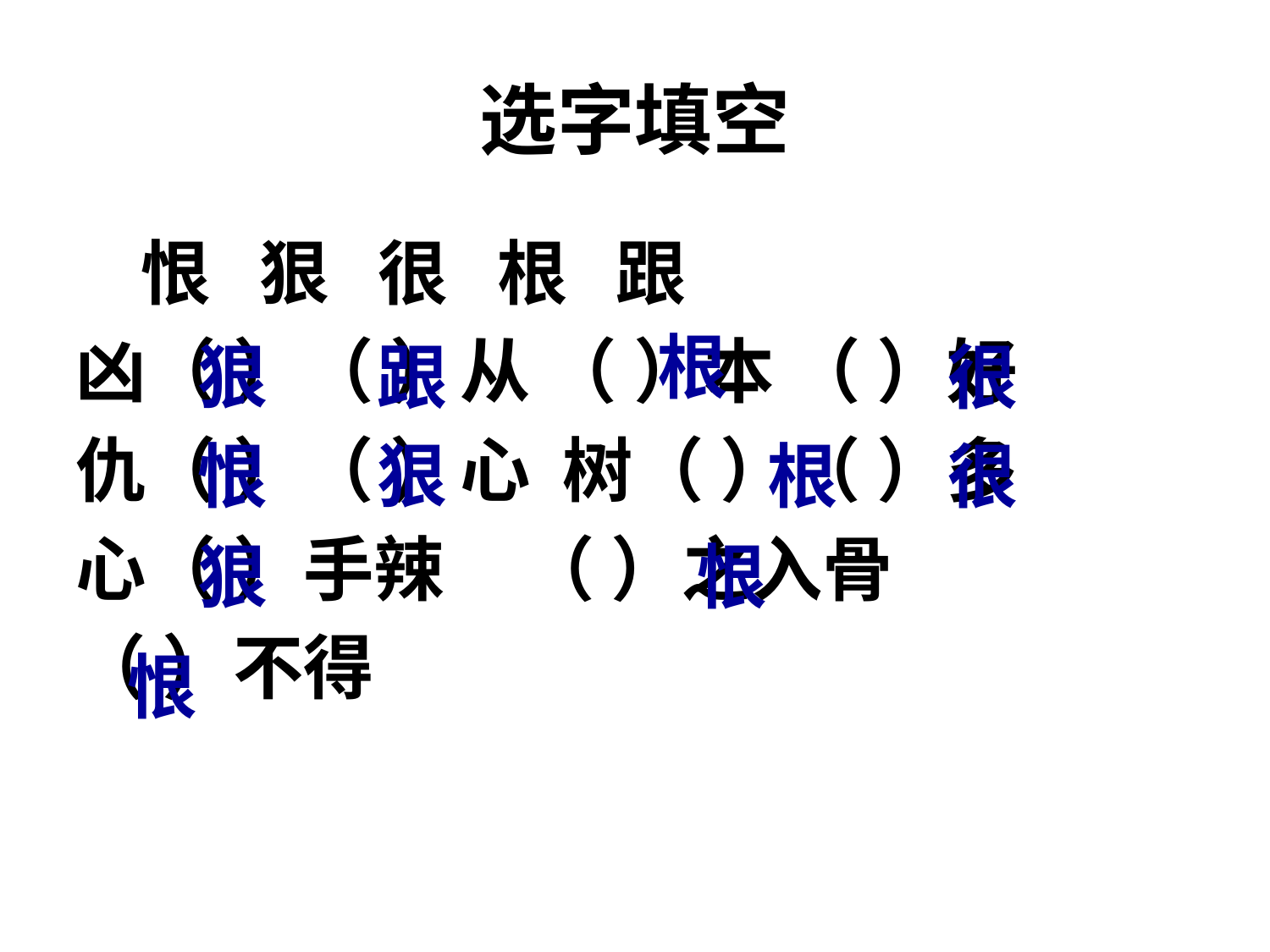

# 选字填空
   恨   狠   很   根   跟
凶（ ）（ ）从 （ ）本 （ ）好
仇（ ）（ ）心  树（ ）（ ）多
心（ ）手辣     （ ）之入骨
（ ）不得
根
狠
跟
很
恨
狠
根
很
狠
恨
恨